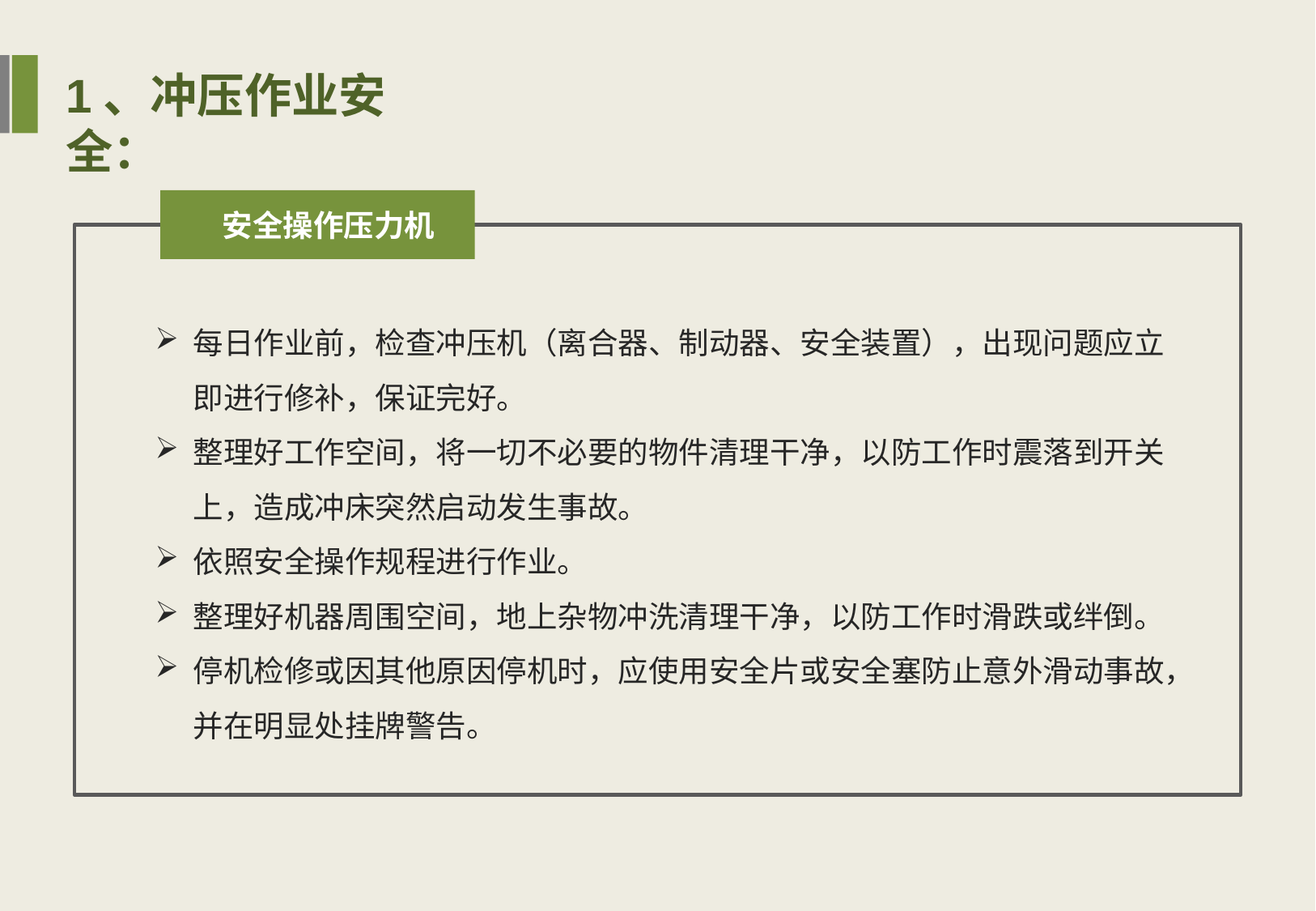

1、冲压作业安全：

安全操作压力机

每日作业前，检查冲压机（离合器、制动器、安全装置），出现问题应立即进行修补，保证完好。
整理好工作空间，将一切不必要的物件清理干净，以防工作时震落到开关上，造成冲床突然启动发生事故。
依照安全操作规程进行作业。
整理好机器周围空间，地上杂物冲洗清理干净，以防工作时滑跌或绊倒。
停机检修或因其他原因停机时，应使用安全片或安全塞防止意外滑动事故，并在明显处挂牌警告。